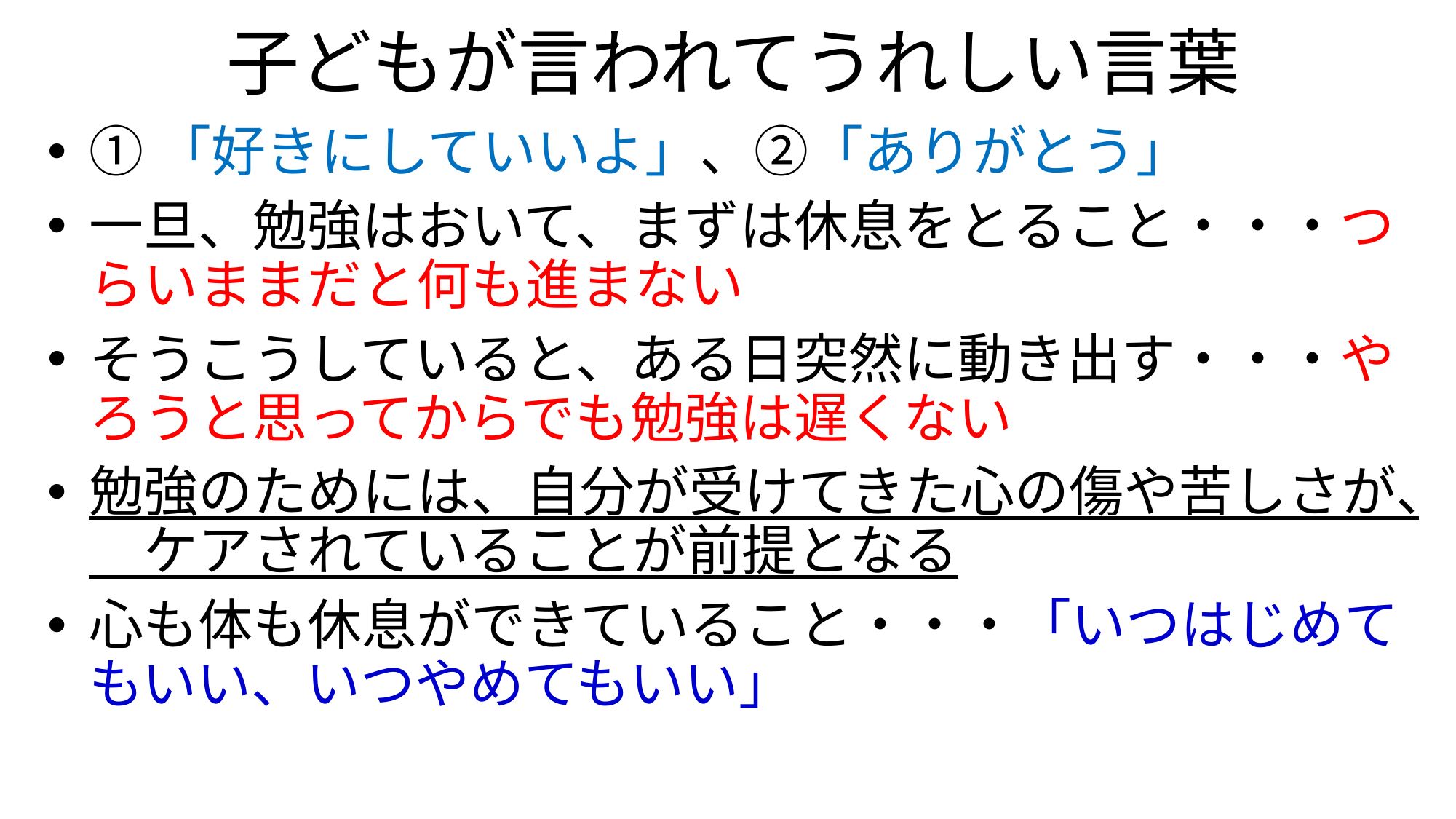

# 子どもが言われてうれしい言葉
①「好きにしていいよ」、②「ありがとう」
一旦、勉強はおいて、まずは休息をとること・・・つらいままだと何も進まない
そうこうしていると、ある日突然に動き出す・・・やろうと思ってからでも勉強は遅くない
勉強のためには、自分が受けてきた心の傷や苦しさが、　ケアされていることが前提となる
心も体も休息ができていること・・・「いつはじめてもいい、いつやめてもいい」